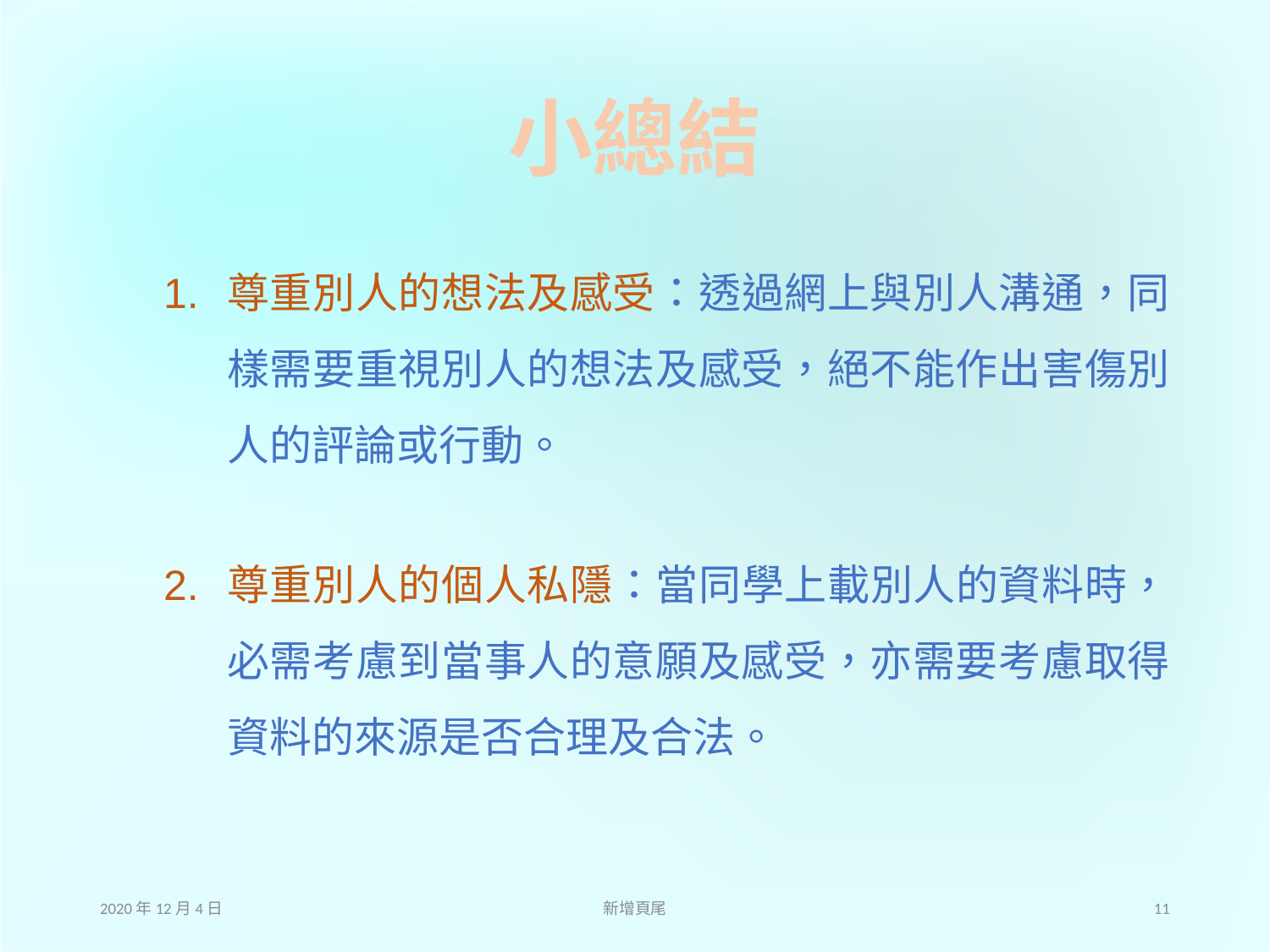

# 小總結
尊重別人的想法及感受：透過網上與別人溝通，同樣需要重視別人的想法及感受，絕不能作出害傷別人的評論或行動。
尊重別人的個人私隱：當同學上載別人的資料時，必需考慮到當事人的意願及感受，亦需要考慮取得資料的來源是否合理及合法。
2020年12月4日
新增頁尾
11